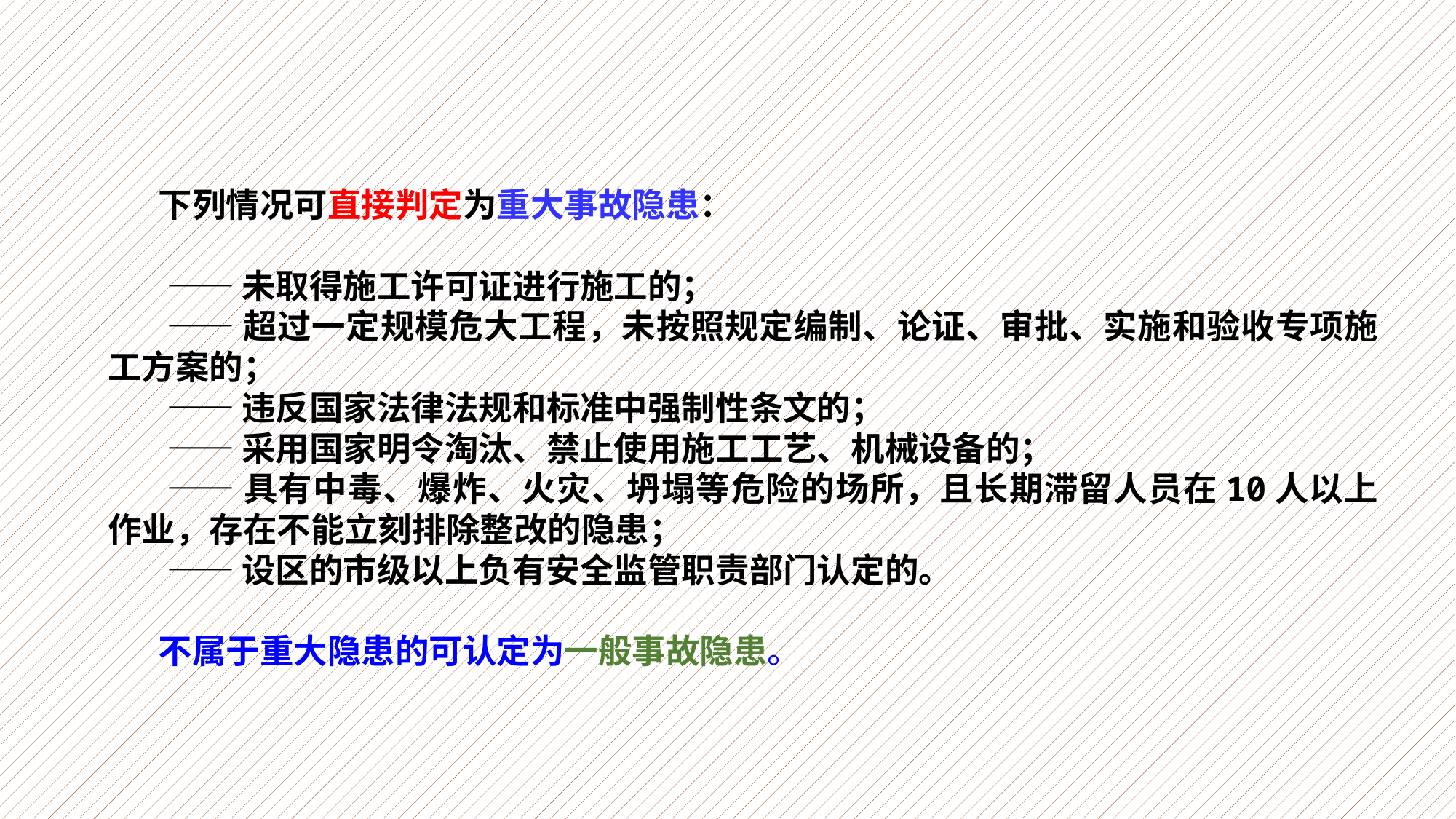

下列情况可直接判定为重大事故隐患：

——未取得施工许可证进行施工的；
——超过一定规模危大工程，未按照规定编制、论证、审批、实施和验收专项施工方案的；
——违反国家法律法规和标准中强制性条文的；
——采用国家明令淘汰、禁止使用施工工艺、机械设备的；
——具有中毒、爆炸、火灾、坍塌等危险的场所，且长期滞留人员在10人以上作业，存在不能立刻排除整改的隐患；
——设区的市级以上负有安全监管职责部门认定的。

不属于重大隐患的可认定为一般事故隐患。